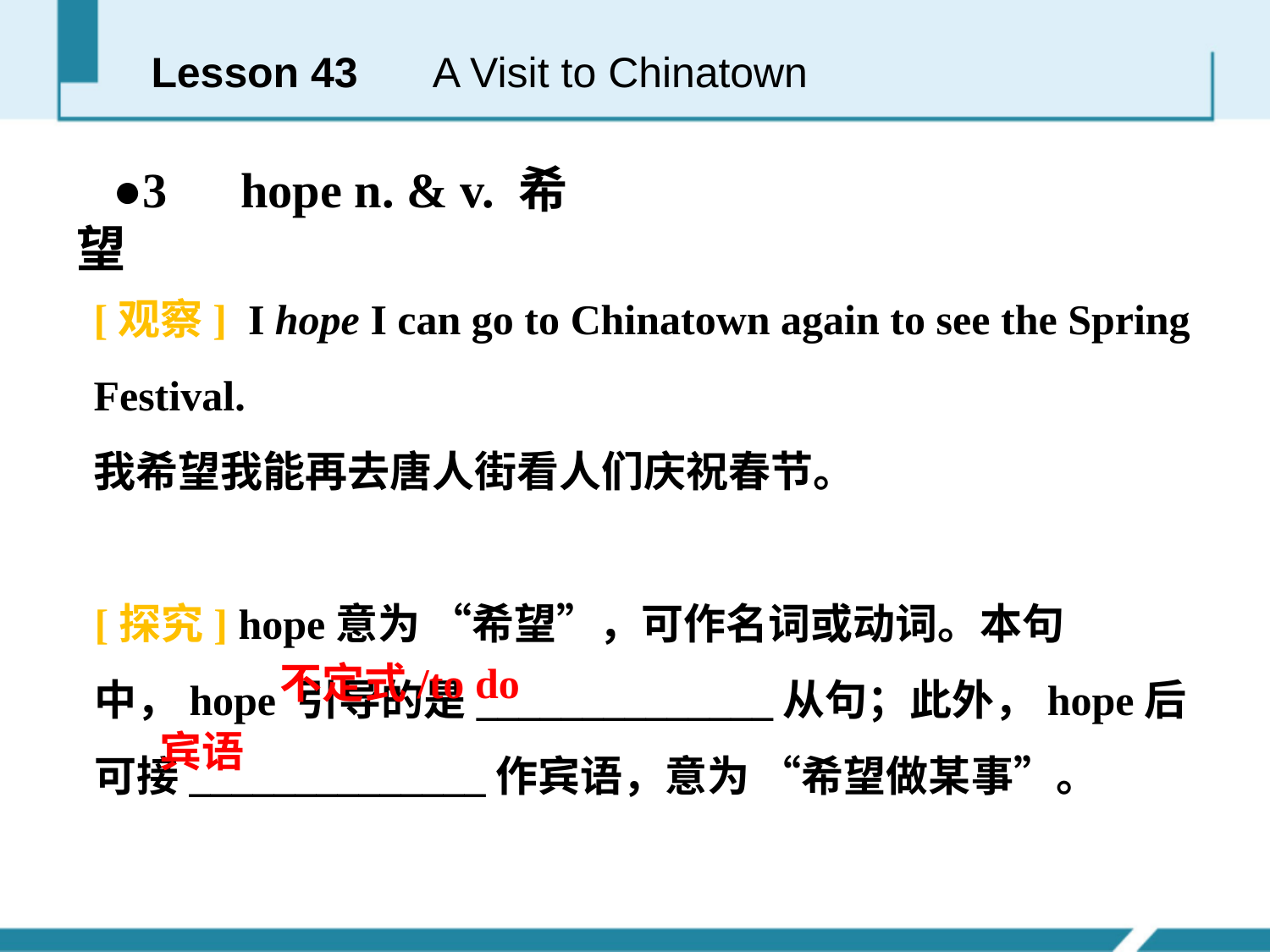

Lesson 43 　A Visit to Chinatown
●3　hope n. & v. 希望
[观察]  I hope I can go to Chinatown again to see the Spring Festival.
我希望我能再去唐人街看人们庆祝春节。
[探究] hope意为 “希望”，可作名词或动词。本句中，hope 引导的是______________从句；此外，hope后可接______________作宾语，意为 “希望做某事”。
不定式/to do
宾语